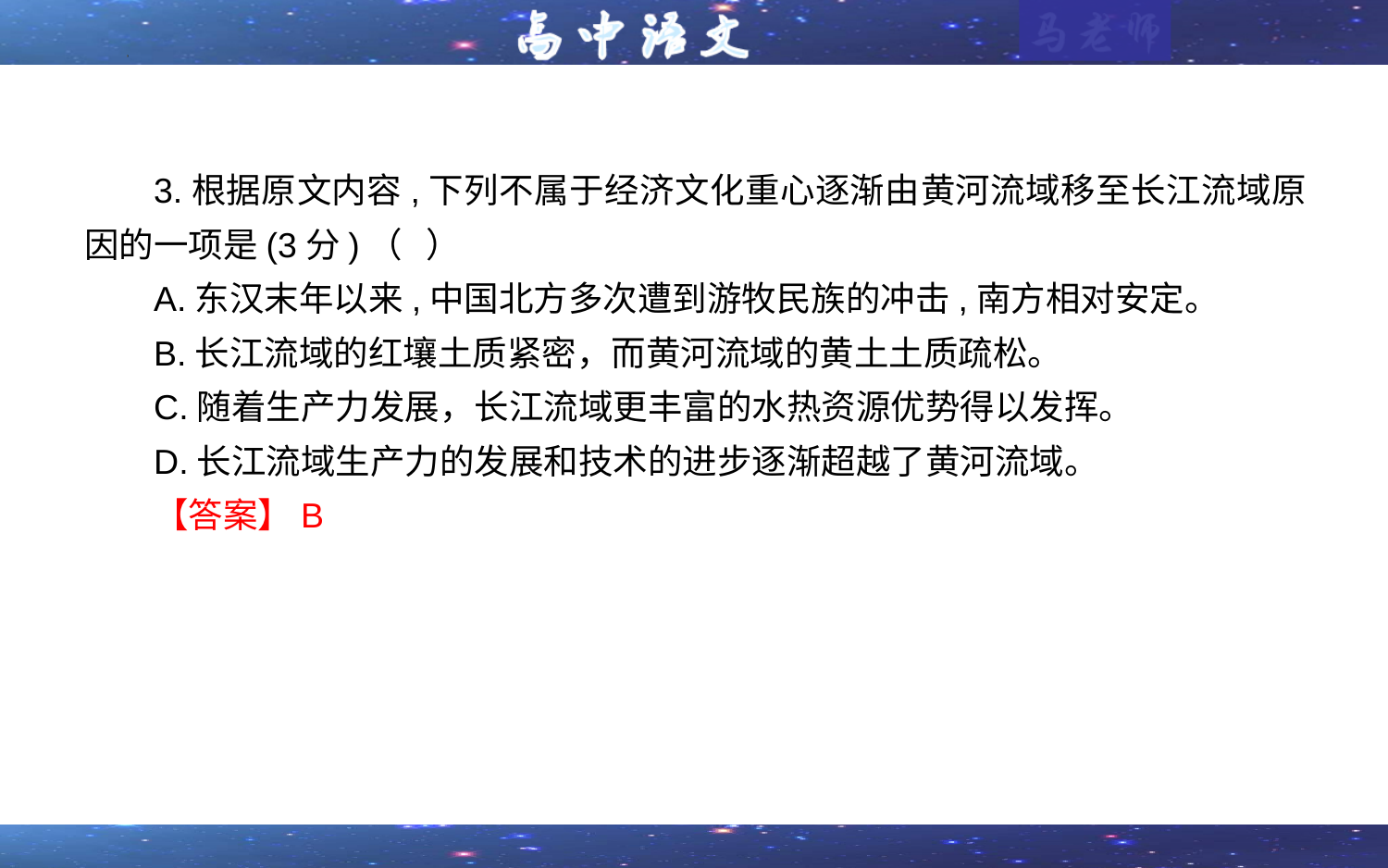

3.根据原文内容,下列不属于经济文化重心逐渐由黄河流域移至长江流域原因的一项是(3分)（   ）
A.东汉末年以来,中国北方多次遭到游牧民族的冲击,南方相对安定。
B.长江流域的红壤土质紧密，而黄河流域的黄土土质疏松。
C.随着生产力发展，长江流域更丰富的水热资源优势得以发挥。
D.长江流域生产力的发展和技术的进步逐渐超越了黄河流域。
【答案】B